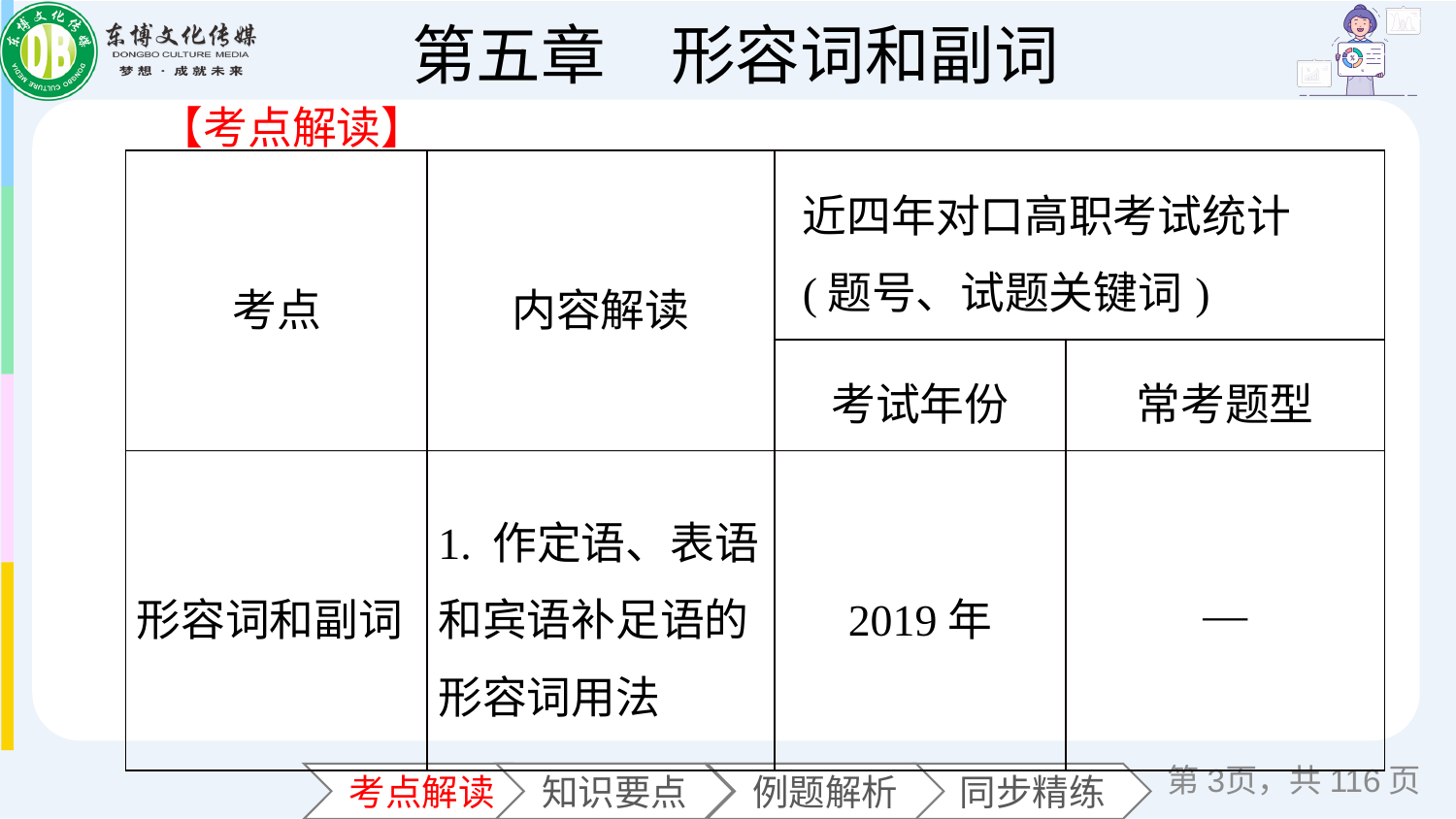

【考点解读】

| 考点 | 内容解读 | 近四年对口高职考试统计(题号、试题关键词) |  |
| --- | --- | --- | --- |
|  |  | 考试年份 | 常考题型 |
| 形容词和副词 | 1. 作定语、表语和宾语补足语的形容词用法 | 2019年 | — |
第3页，共116页